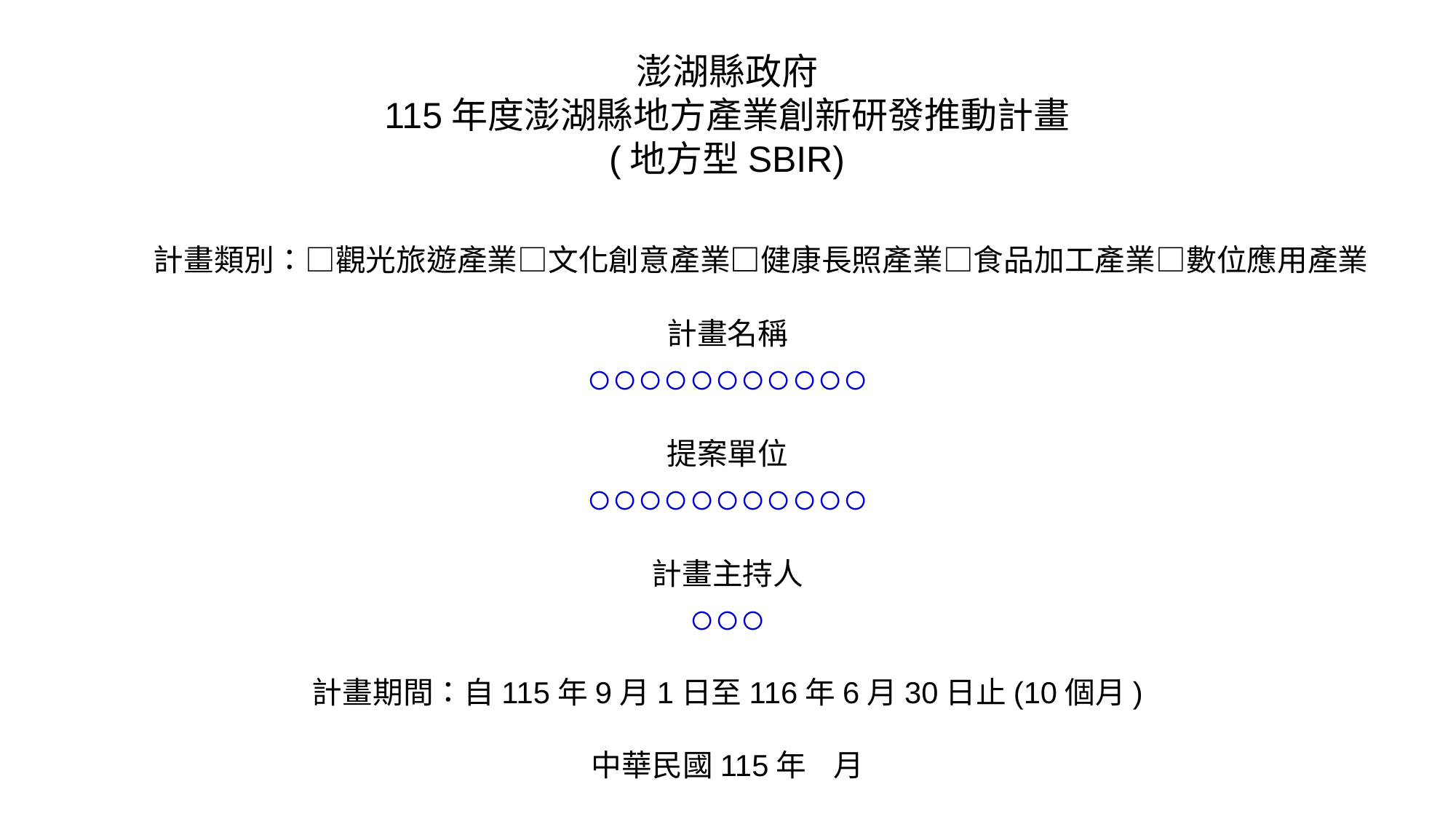

澎湖縣政府
115年度澎湖縣地方產業創新研發推動計畫
(地方型SBIR)

計畫類別：□觀光旅遊產業□文化創意產業□健康長照產業□食品加工產業□數位應用產業
計畫名稱
○○○○○○○○○○○

提案單位
○○○○○○○○○○○

計畫主持人
○○○
計畫期間：自115年9月1日至116年6月30日止(10個月)
中華民國115年    月